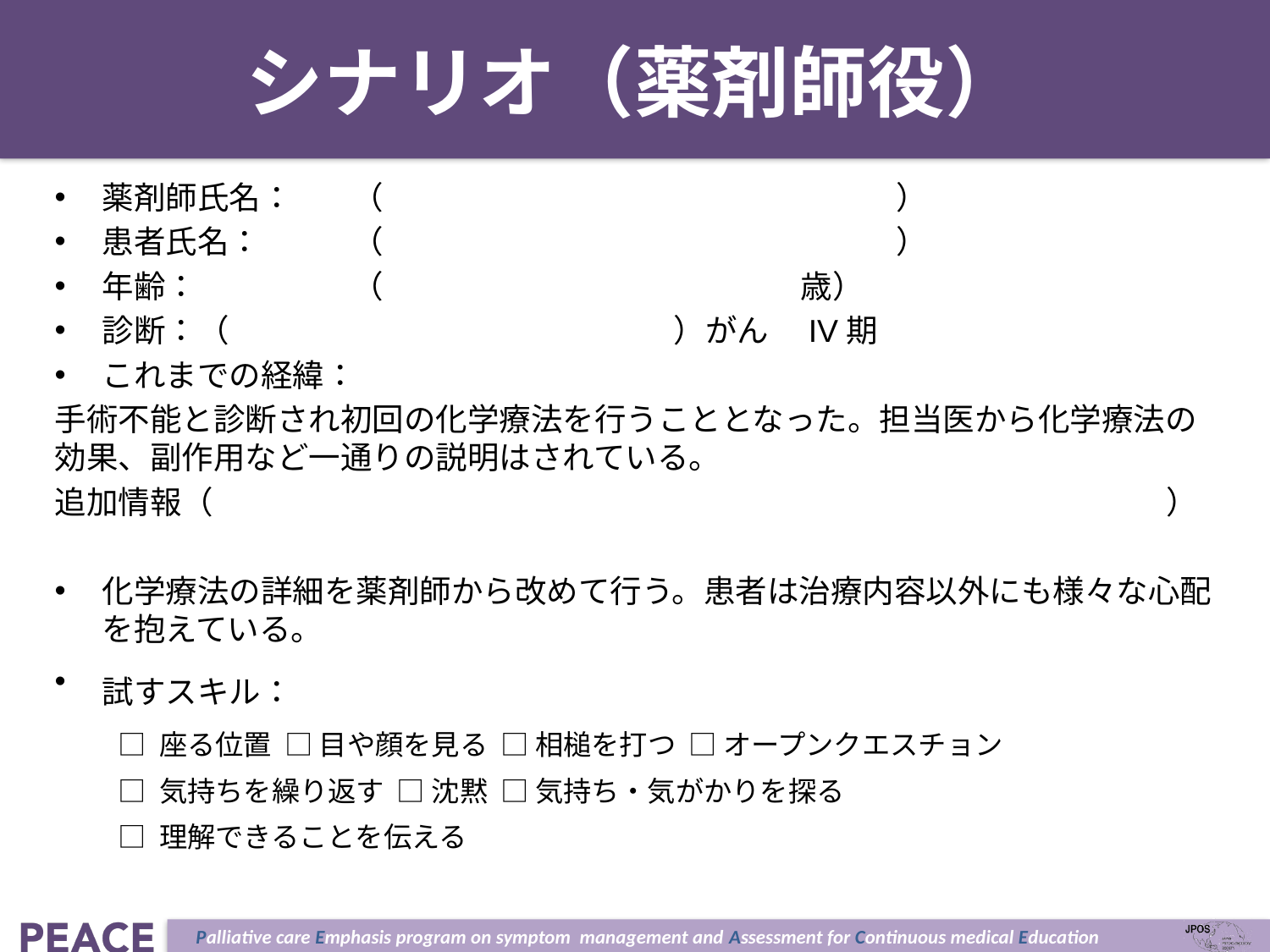

# シナリオ（薬剤師役）
薬剤師氏名：	（		　　　　　　　　　）
患者氏名：	（		　　　　　　　　　）
年齢：	（	　　　　　　　　　　歳）
診断：（				　　）がん　IV期
これまでの経緯：
手術不能と診断され初回の化学療法を行うこととなった。担当医から化学療法の効果、副作用など一通りの説明はされている。
追加情報（　　　　　　　　　　　　　　　　　　　　　　　　　　　　　　）

化学療法の詳細を薬剤師から改めて行う。患者は治療内容以外にも様々な心配を抱えている。
試すスキル：
□ 座る位置  □ 目や顔を見る  □ 相槌を打つ  □ オープンクエスチョン
□ 気持ちを繰り返す  □ 沈黙  □ 気持ち・気がかりを探る
□ 理解できることを伝える